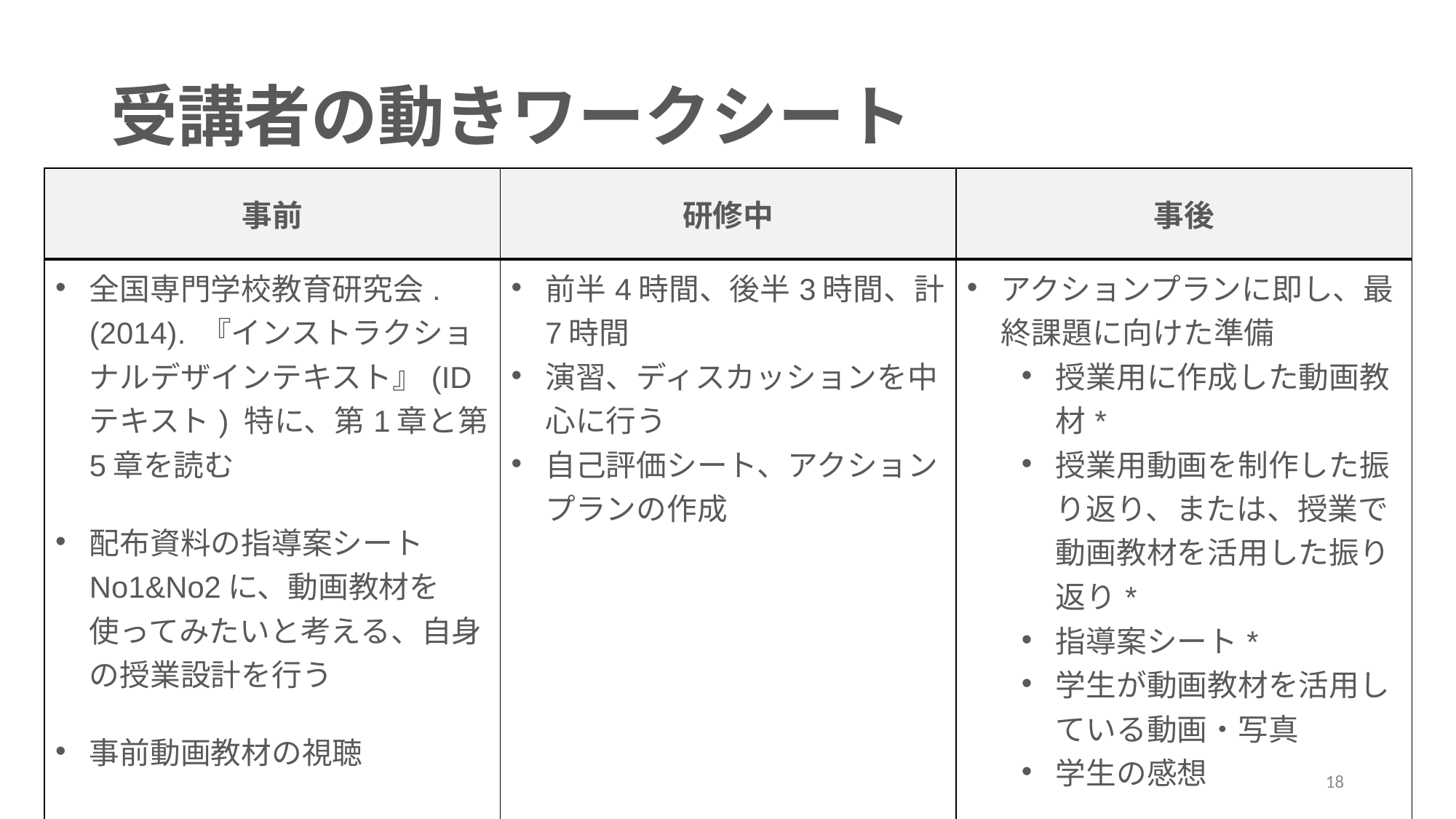

# 受講者の動きワークシート
| 事前 | 研修中 | 事後 |
| --- | --- | --- |
| 全国専門学校教育研究会. (2014). 『インストラクショナルデザインテキスト』(IDテキスト) 特に、第1章と第5章を読む 配布資料の指導案シートNo1&No2に、動画教材を使ってみたいと考える、自身の授業設計を行う 事前動画教材の視聴 | 前半4時間、後半3時間、計7時間 演習、ディスカッションを中心に行う 自己評価シート、アクションプランの作成 | アクションプランに即し、最終課題に向けた準備 授業用に作成した動画教材\* 授業用動画を制作した振り返り、または、授業で動画教材を活用した振り返り\* 指導案シート\* 学生が動画教材を活用している動画・写真 学生の感想 \*提出が必須の項目 |
18